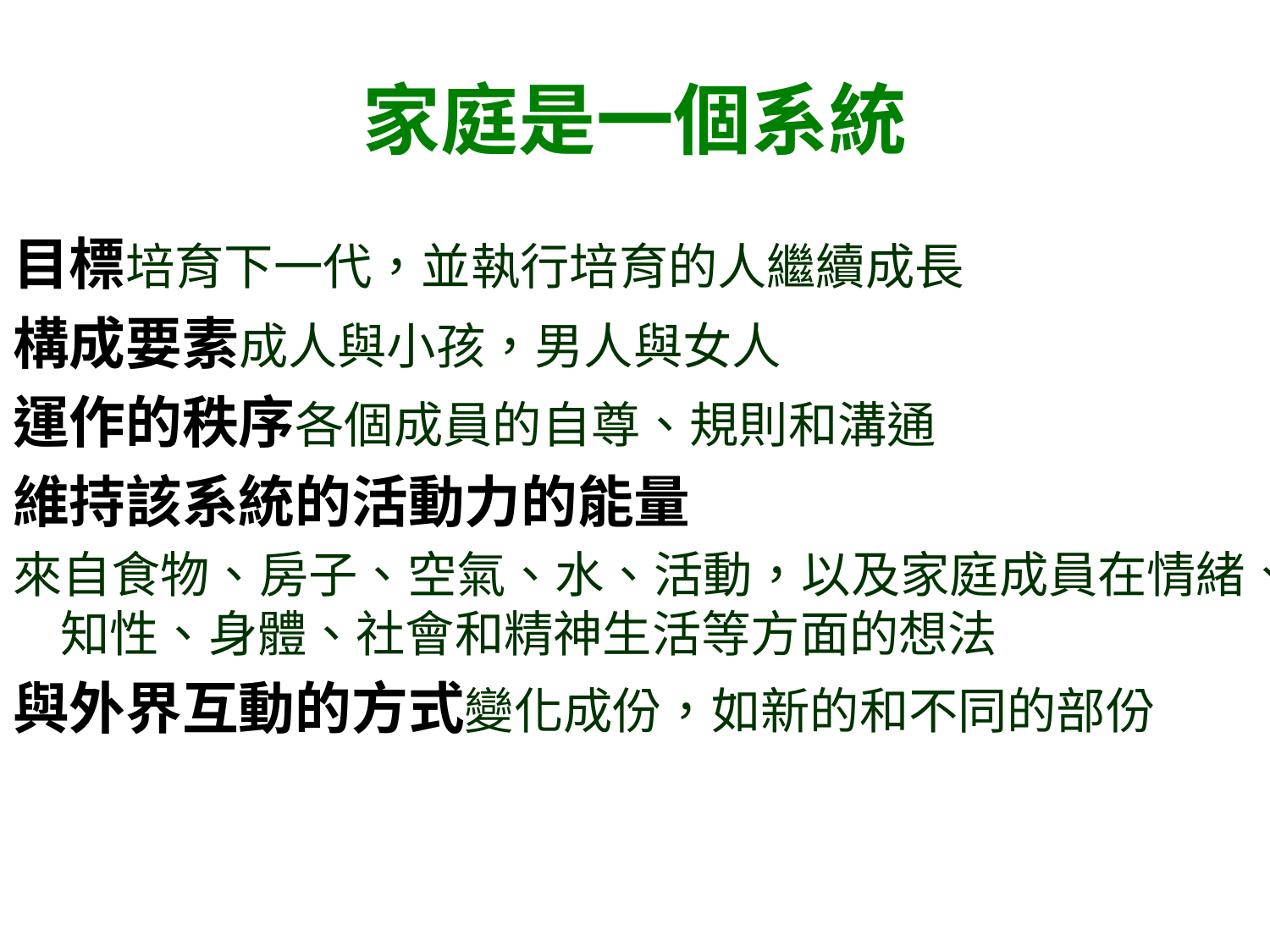

# 家庭是一個系統
目標培育下一代，並執行培育的人繼續成長
構成要素成人與小孩，男人與女人
運作的秩序各個成員的自尊、規則和溝通
維持該系統的活動力的能量
來自食物、房子、空氣、水、活動，以及家庭成員在情緒、知性、身體、社會和精神生活等方面的想法
與外界互動的方式變化成份，如新的和不同的部份